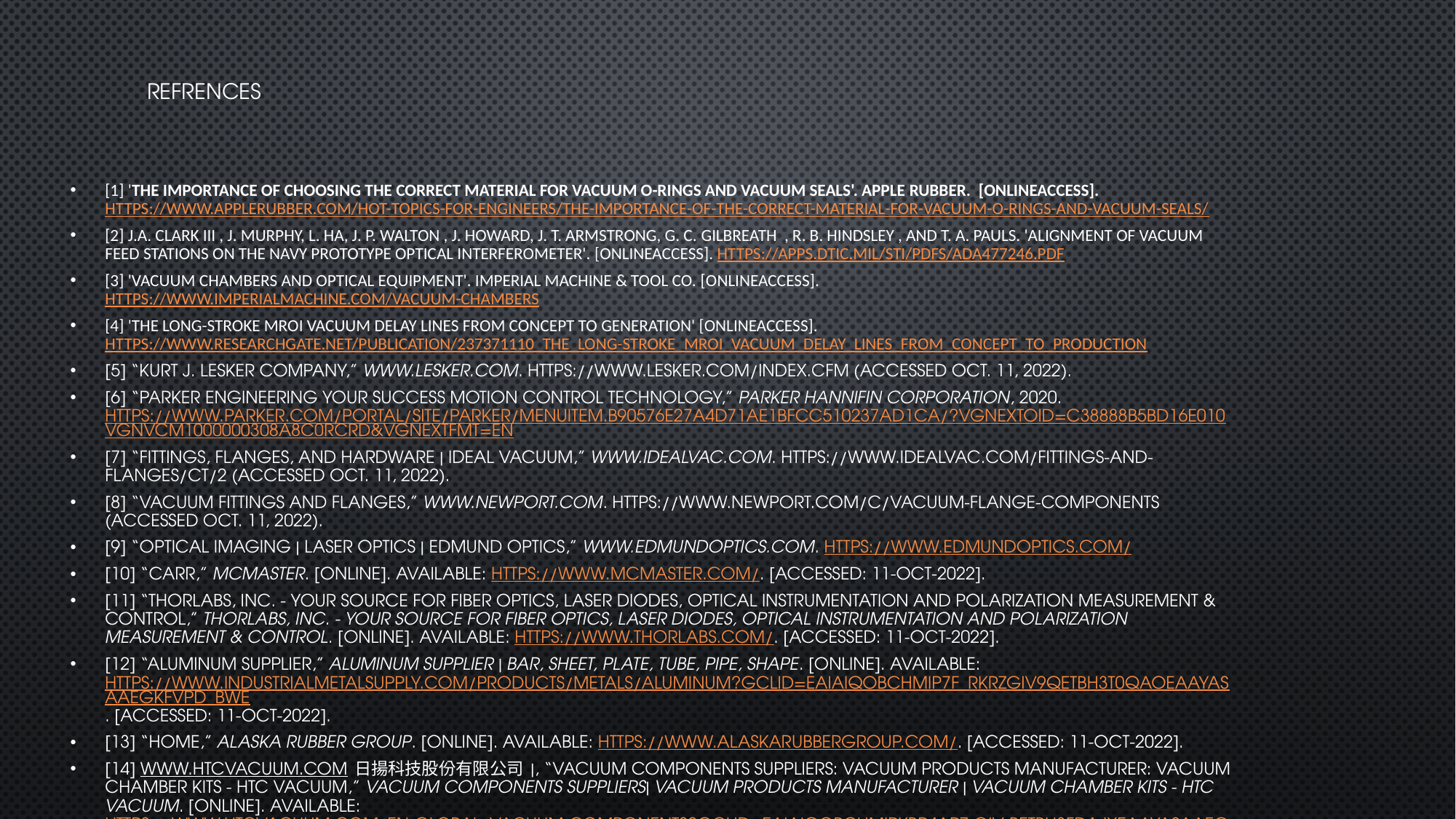

# Refrences
[1] 'The Importance of Choosing the Correct Material for Vacuum O-Rings and Vacuum Seals'. Apple Rubber.  [OnlineAccess]. https://www.applerubber.com/hot-topics-for-engineers/the-importance-of-the-correct-material-for-vacuum-o-rings-and-vacuum-seals/
[2] J.A. Clark III , J. Murphy, L. Ha, J. P. Walton , J. Howard, J. T. Armstrong, G. C. Gilbreath  , R. B. Hindsley , and T. A. Pauls. 'Alignment of vacuum feed stations on the Navy Prototype Optical Interferometer'. [OnlineAccess]. https://apps.dtic.mil/sti/pdfs/ADA477246.pdf
[3] 'Vacuum Chambers and Optical Equipment'. Imperial Machine & Tool CO. [OnlineAccess]. https://www.imperialmachine.com/vacuum-chambers
[4] 'The long-stroke MROI vacuum delay lines from concept to generation' [OnlineAccess]. https://www.researchgate.net/publication/237371110_The_long-stroke_MROI_vacuum_delay_lines_from_concept_to_production
[5] “Kurt J. Lesker Company,” www.lesker.com. https://www.lesker.com/index.cfm (accessed Oct. 11, 2022).
[6] “Parker Engineering Your Success Motion Control Technology,” Parker Hannifin Corporation, 2020. https://www.parker.com/portal/site/PARKER/menuitem.b90576e27a4d71ae1bfcc510237ad1ca/?vgnextoid=c38888b5bd16e010VgnVCM1000000308a8c0RCRD&vgnextfmt=EN
[7] “Fittings, Flanges, and Hardware | Ideal Vacuum,” www.idealvac.com. https://www.idealvac.com/Fittings-and-Flanges/ct/2 (accessed Oct. 11, 2022).
[8] “Vacuum Fittings and Flanges,” www.newport.com. https://www.newport.com/c/vacuum-flange-components (accessed Oct. 11, 2022).
[9] “Optical Imaging | Laser Optics | Edmund Optics,” www.edmundoptics.com. https://www.edmundoptics.com/
[10] “Carr,” McMaster. [Online]. Available: https://www.mcmaster.com/. [Accessed: 11-Oct-2022].
[11] “Thorlabs, Inc. - your source for fiber optics, laser diodes, optical instrumentation and polarization measurement & control,” Thorlabs, Inc. - Your Source for Fiber Optics, Laser Diodes, Optical Instrumentation and Polarization Measurement & Control. [Online]. Available: https://www.thorlabs.com/. [Accessed: 11-Oct-2022].
[12] “Aluminum supplier,” Aluminum Supplier | Bar, Sheet, Plate, Tube, Pipe, Shape. [Online]. Available: https://www.industrialmetalsupply.com/Products/Metals/aluminum?gclid=EAIaIQobChMIp7f_rKrZgIV9QetBh3t0QAOEAAYASAAEgKFvPD_BwE. [Accessed: 11-Oct-2022].
[13] “Home,” Alaska Rubber Group. [Online]. Available: https://www.alaskarubbergroup.com/. [Accessed: 11-Oct-2022].
[14] Www.htcvacuum.com 日揚科技股份有限公司 |, “Vacuum components suppliers: Vacuum products manufacturer: Vacuum Chamber Kits - HTC Vacuum,” Vacuum Components Suppliers| Vacuum Products Manufacturer | Vacuum Chamber kits - Htc vacuum. [Online]. Available: https://www.htcvacuum.com/en-global/vacuum-components?gclid=EAIaIQobChMIrKbp4arZ-gIV-BetBh3FDAJXEAAYASAAEgKxi_D_BwE. [Accessed: 11-Oct-2022].
[15] “Socket Head Cap Screws Dimensions & Specs | AFT Fasteners,” www.aftfasteners.com. https://www.aftfasteners.com/socket-cap-screws-dimensions-and-mechanical-properties/ (accessed Oct. 11, 2022).